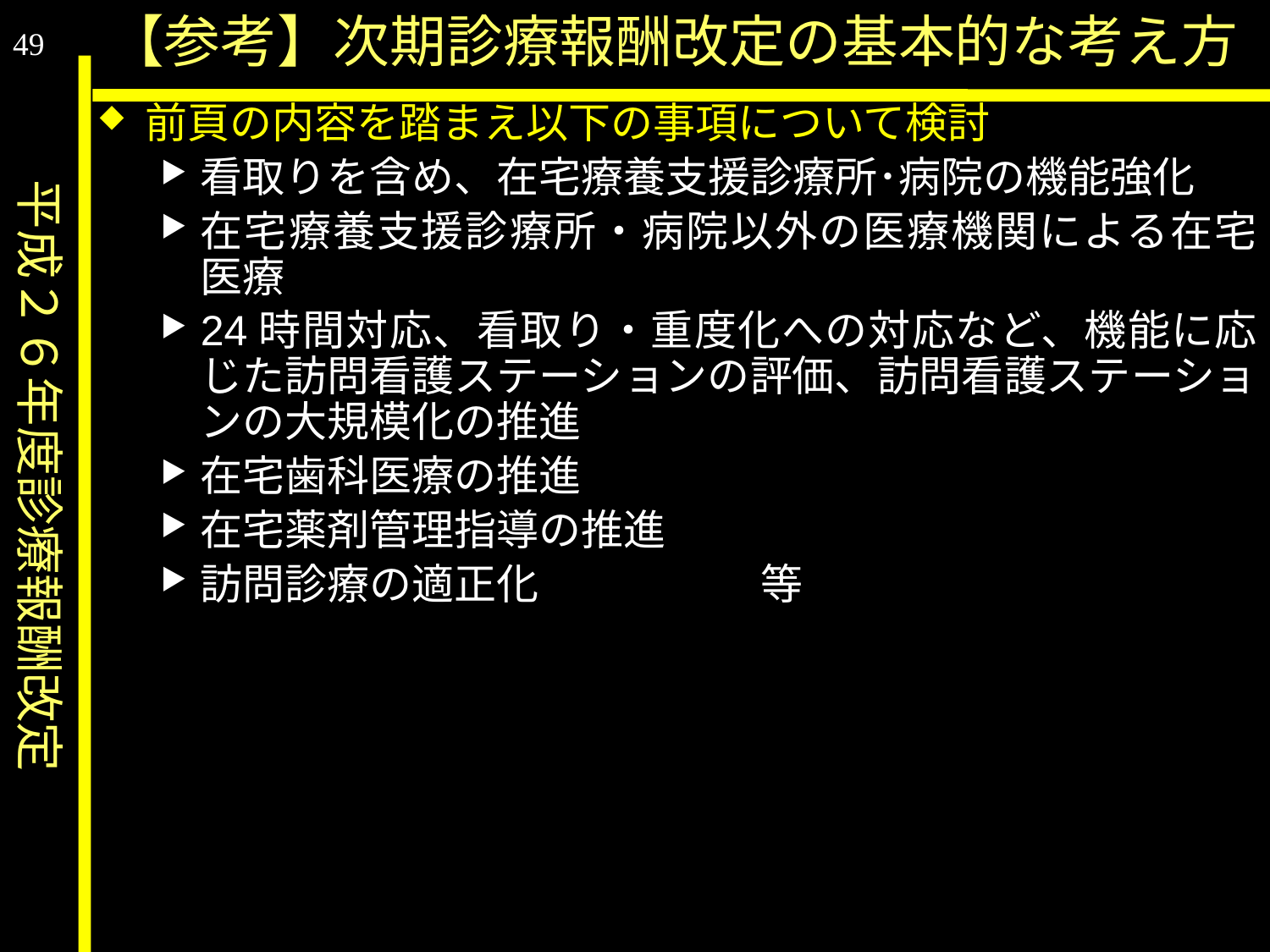

平成２６年度診療報酬改定
【参考】次期診療報酬改定の基本的な考え方
49

前頁の内容を踏まえ以下の事項について検討
看取りを含め、在宅療養支援診療所･病院の機能強化
在宅療養支援診療所・病院以外の医療機関による在宅医療
24時間対応、看取り・重度化への対応など、機能に応じた訪問看護ステーションの評価、訪問看護ステーションの大規模化の推進
在宅歯科医療の推進
在宅薬剤管理指導の推進
訪問診療の適正化 　　　　　等